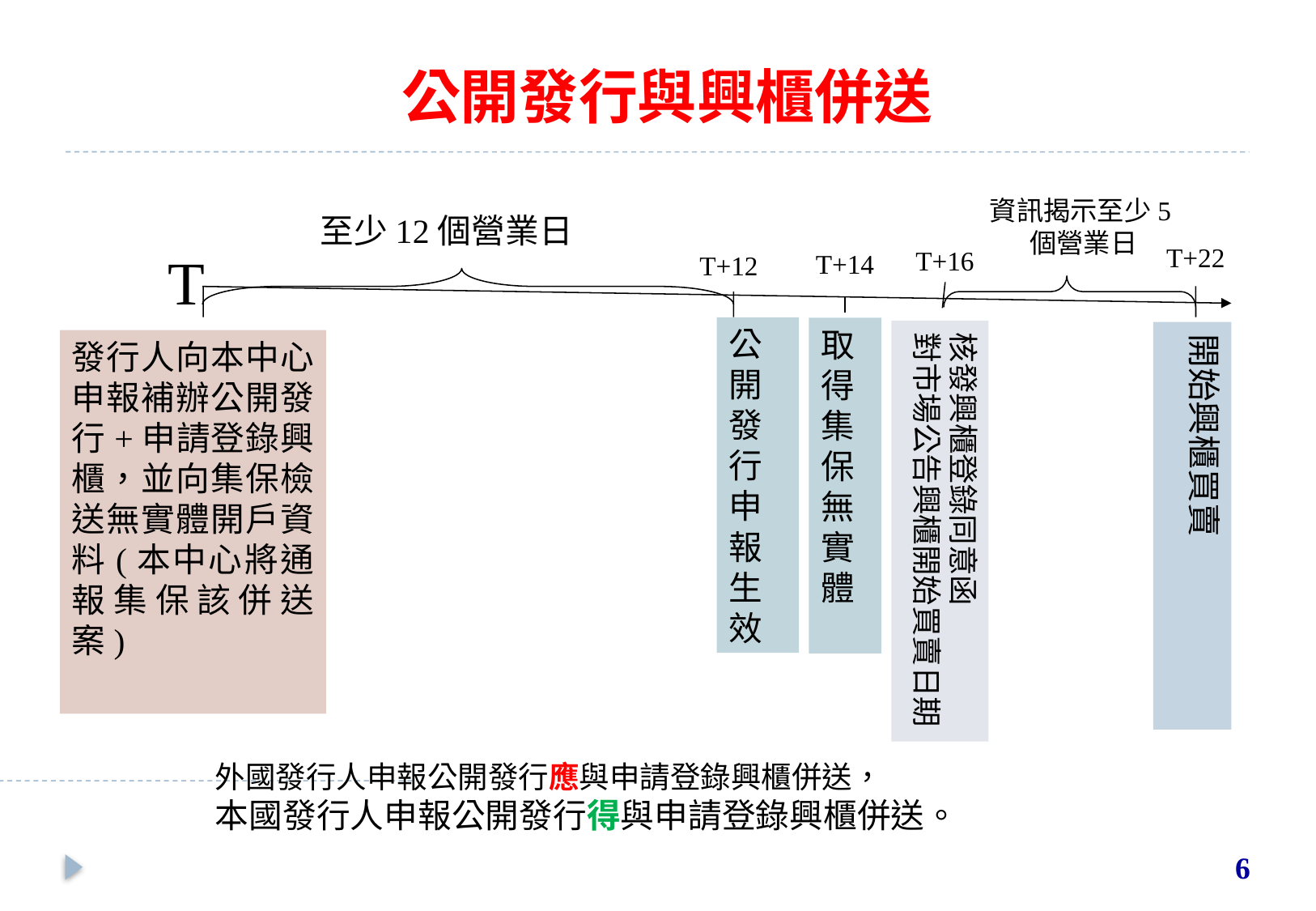

公開發行與興櫃併送

資訊揭示至少5個營業日

至少12個營業日

公開發行申報生效
開始興櫃買賣
發行人向本中心申報補辦公開發行+申請登錄興櫃，並向集保檢送無實體開戶資料(本中心將通報集保該併送案)

T+22
T
T+16
T+14
T+12
取得集保無實體
核發興櫃登錄同意函
對市場公告興櫃開始買賣日期

外國發行人申報公開發行應與申請登錄興櫃併送，
本國發行人申報公開發行得與申請登錄興櫃併送。